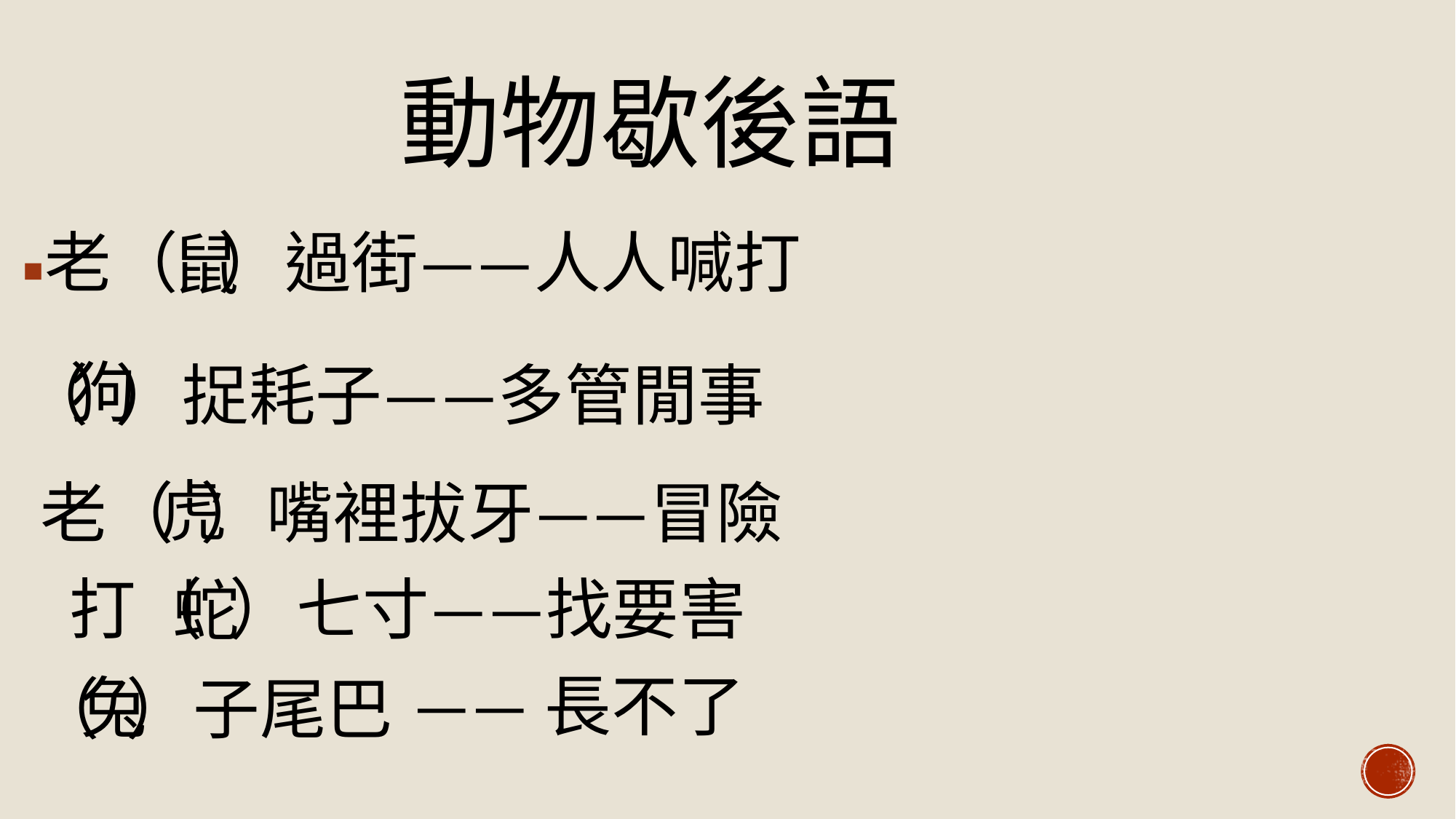

動物歇後語
鼠
老（   ）過街——人人喊打
狗
（  ）捉耗子——多管閒事
虎
老（  ）嘴裡拔牙——冒險
 打（  ）七寸——找要害
蛇
——長不了
兔
（  ）子尾巴